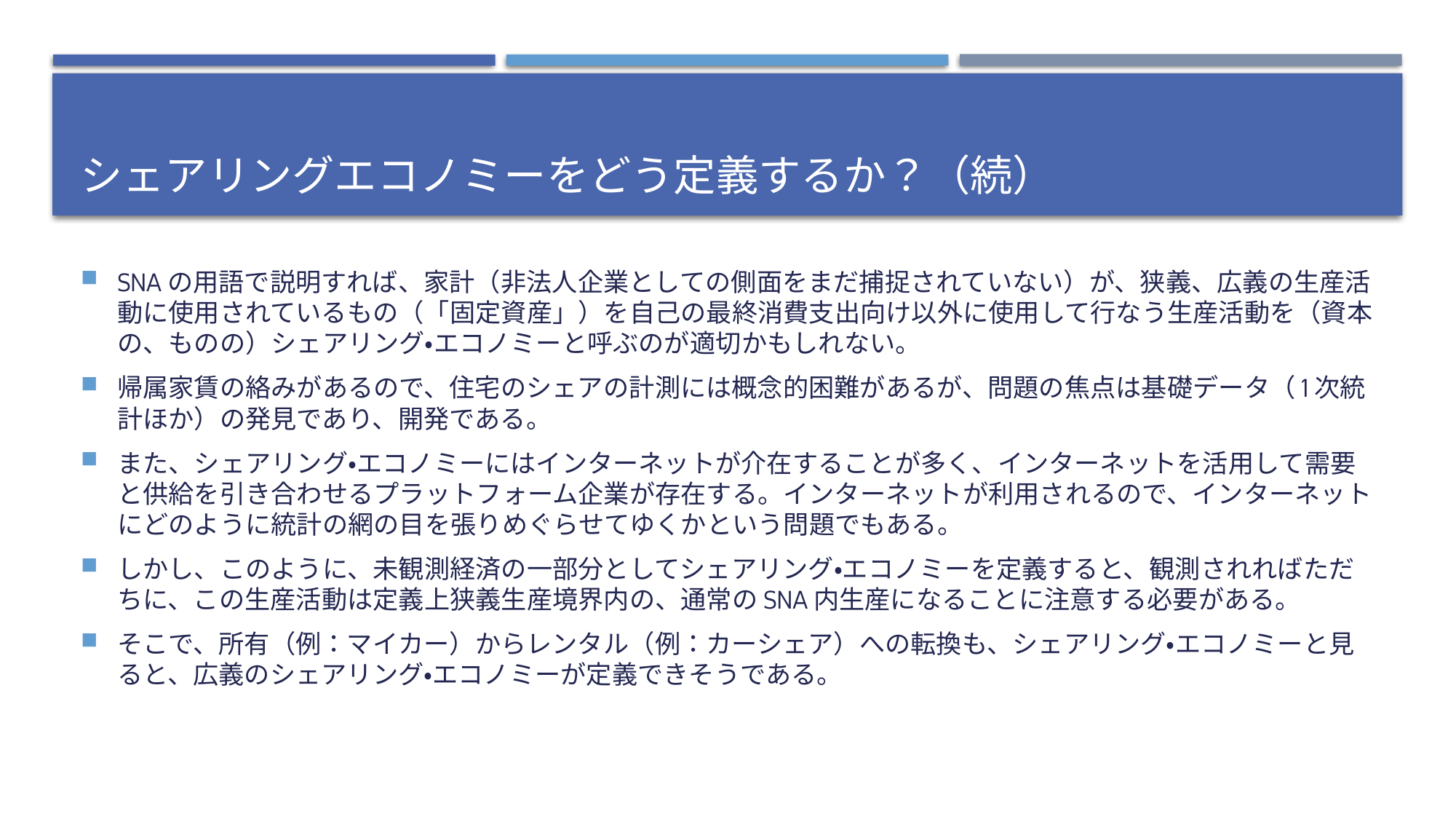

# シェアリングエコノミーをどう定義するか？（続）
SNAの用語で説明すれば、家計（非法人企業としての側面をまだ捕捉されていない）が、狭義、広義の生産活動に使用されているもの（「固定資産」）を自己の最終消費支出向け以外に使用して行なう生産活動を（資本の、ものの）シェアリング・エコノミーと呼ぶのが適切かもしれない。
帰属家賃の絡みがあるので、住宅のシェアの計測には概念的困難があるが、問題の焦点は基礎データ（1次統計ほか）の発見であり、開発である。
また、シェアリング・エコノミーにはインターネットが介在することが多く、インターネットを活用して需要と供給を引き合わせるプラットフォーム企業が存在する。インターネットが利用されるので、インターネットにどのように統計の網の目を張りめぐらせてゆくかという問題でもある。
しかし、このように、未観測経済の一部分としてシェアリング・エコノミーを定義すると、観測されればただちに、この生産活動は定義上狭義生産境界内の、通常のSNA内生産になることに注意する必要がある。
そこで、所有（例：マイカー）からレンタル（例：カーシェア）への転換も、シェアリング・エコノミーと見ると、広義のシェアリング・エコノミーが定義できそうである。